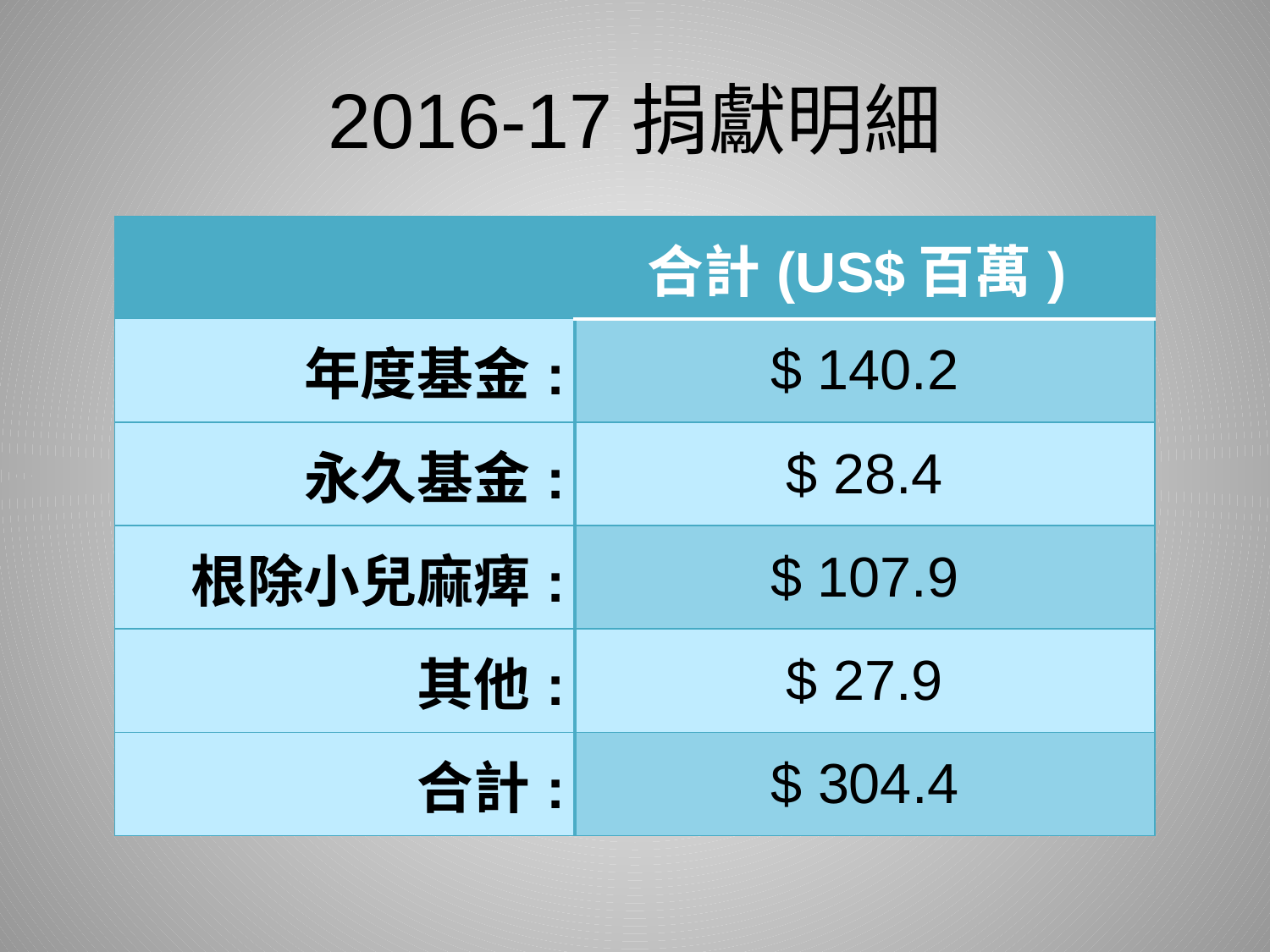

# 2016-17捐獻明細
|  | 合計(US$百萬) |
| --- | --- |
| 年度基金: | $ 140.2 |
| 永久基金: | $ 28.4 |
| 根除小兒麻痺: | $ 107.9 |
| 其他: | $ 27.9 |
| 合計: | $ 304.4 |